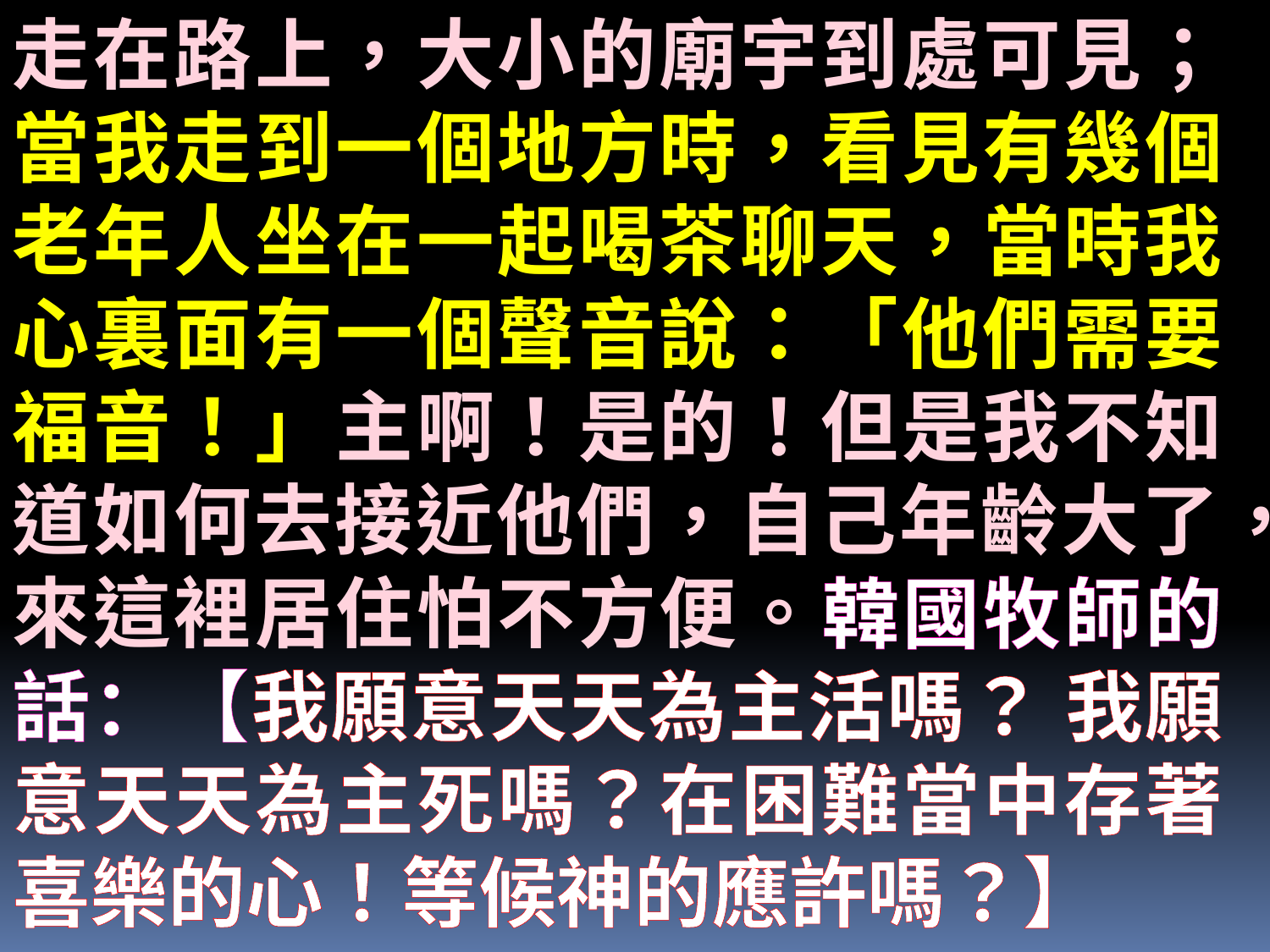

走在路上，大小的廟宇到處可見；當我走到一個地方時，看見有幾個老年人坐在一起喝茶聊天，當時我心裏面有一個聲音說：「他們需要福音！」主啊！是的！但是我不知道如何去接近他們，自己年齡大了，來這裡居住怕不方便。韓國牧師的話：【我願意天天為主活嗎？ 我願意天天為主死嗎？在困難當中存著喜樂的心！等候神的應許嗎？】